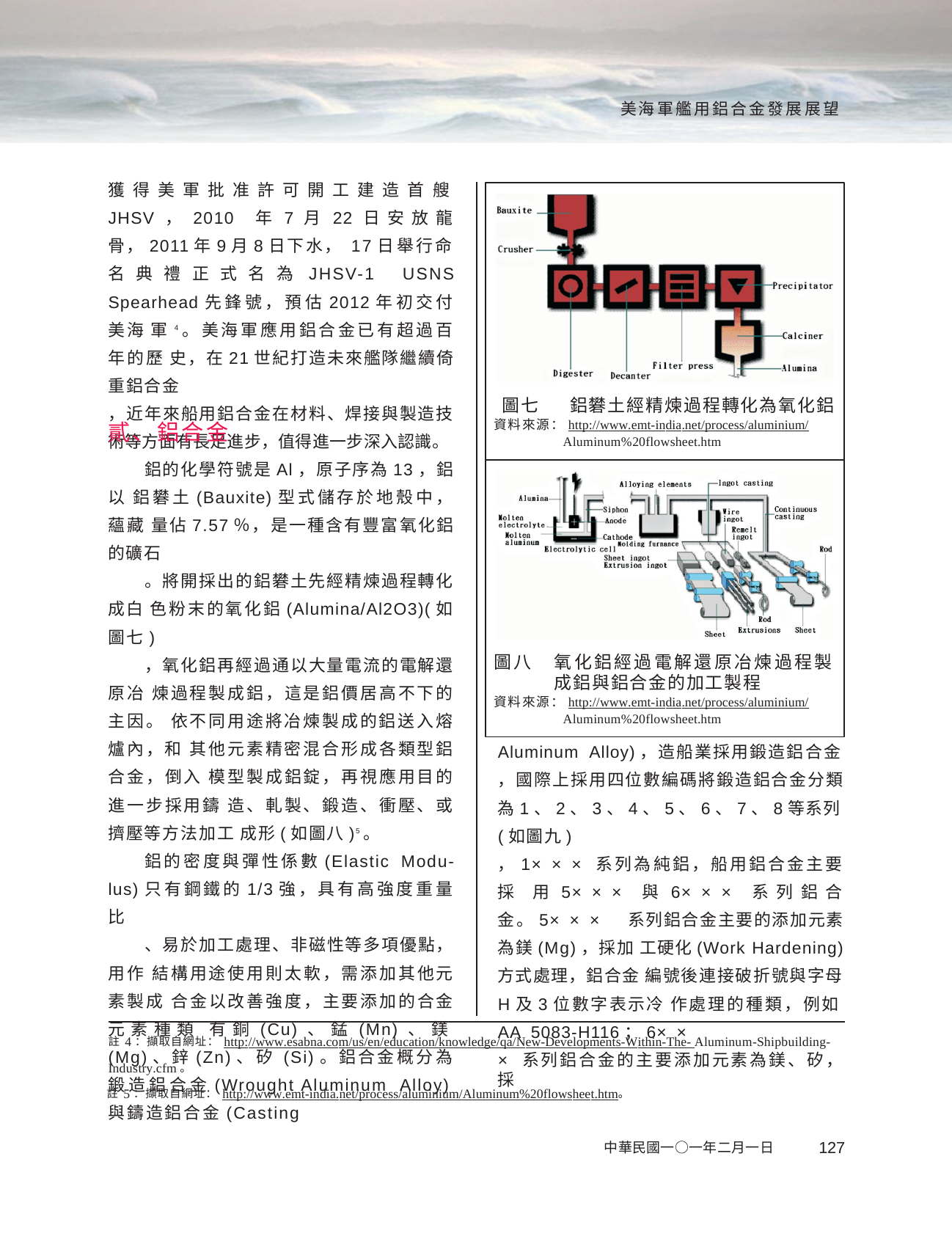

美海軍艦用鋁合金發展展望
獲得美軍批准許可開工建造首艘JHSV，2010 年7月22日安放龍骨，2011年9月8日下水， 17日舉行命名典禮正式名為JHSV-1  USNS Spearhead先鋒號，預估2012年初交付美海 軍4。美海軍應用鋁合金已有超過百年的歷 史，在21世紀打造未來艦隊繼續倚重鋁合金
，近年來船用鋁合金在材料、焊接與製造技 術等方面有長足進步，值得進一步深入認識。

圖七	鋁礬土經精煉過程轉化為氧化鋁
資料來源：http://www.emt-india.net/process/aluminium/ Aluminum%20flowsheet.htm
貳、鋁合金
鋁的化學符號是Al，原子序為13，鋁以 鋁礬土(Bauxite)型式儲存於地殼中，蘊藏 量佔7.57％，是一種含有豐富氧化鋁的礦石
。將開採出的鋁礬土先經精煉過程轉化成白 色粉末的氧化鋁(Alumina/Al2O3)(如圖七)
，氧化鋁再經過通以大量電流的電解還原冶 煉過程製成鋁，這是鋁價居高不下的主因。 依不同用途將冶煉製成的鋁送入熔爐內，和 其他元素精密混合形成各類型鋁合金，倒入 模型製成鋁錠，再視應用目的進一步採用鑄 造、軋製、鍛造、衝壓、或擠壓等方法加工 成形(如圖八)5。
鋁的密度與彈性係數(Elastic  Modu- lus)只有鋼鐵的1/3強，具有高強度重量比
、易於加工處理、非磁性等多項優點，用作 結構用途使用則太軟，需添加其他元素製成 合金以改善強度，主要添加的合金元素種類 有銅(Cu)、錳(Mn)、鎂(Mg)、鋅(Zn)、矽 (Si)。鋁合金概分為鍛造鋁合金(Wrought Aluminum  Alloy)與鑄造鋁合金(Casting

圖八	氧化鋁經過電解還原冶煉過程製 成鋁與鋁合金的加工製程
資料來源：http://www.emt-india.net/process/aluminium/ Aluminum%20flowsheet.htm
Aluminum  Alloy)，造船業採用鍛造鋁合金
，國際上採用四位數編碼將鍛造鋁合金分類 為1、2、3、4、5、6、7、8等系列(如圖九)
，1×××系列為純鋁，船用鋁合金主要採 用5×××與6×××系列鋁合金。5××× 系列鋁合金主要的添加元素為鎂(Mg)，採加 工硬化(Work Hardening)方式處理，鋁合金 編號後連接破折號與字母H及3位數字表示冷 作處理的種類，例如AA  5083-H116；6××

×系列鋁合金的主要添加元素為鎂、矽，採

註4：擷取自網址：http://www.esabna.com/us/en/education/knowledge/qa/New-Developments-Within-The- Aluminum-Shipbuilding-
Industry.cfm。
註5：擷取自網址：http://www.emt-india.net/process/aluminium/Aluminum%20flowsheet.htm。
中華民國一○一年二月一日	127